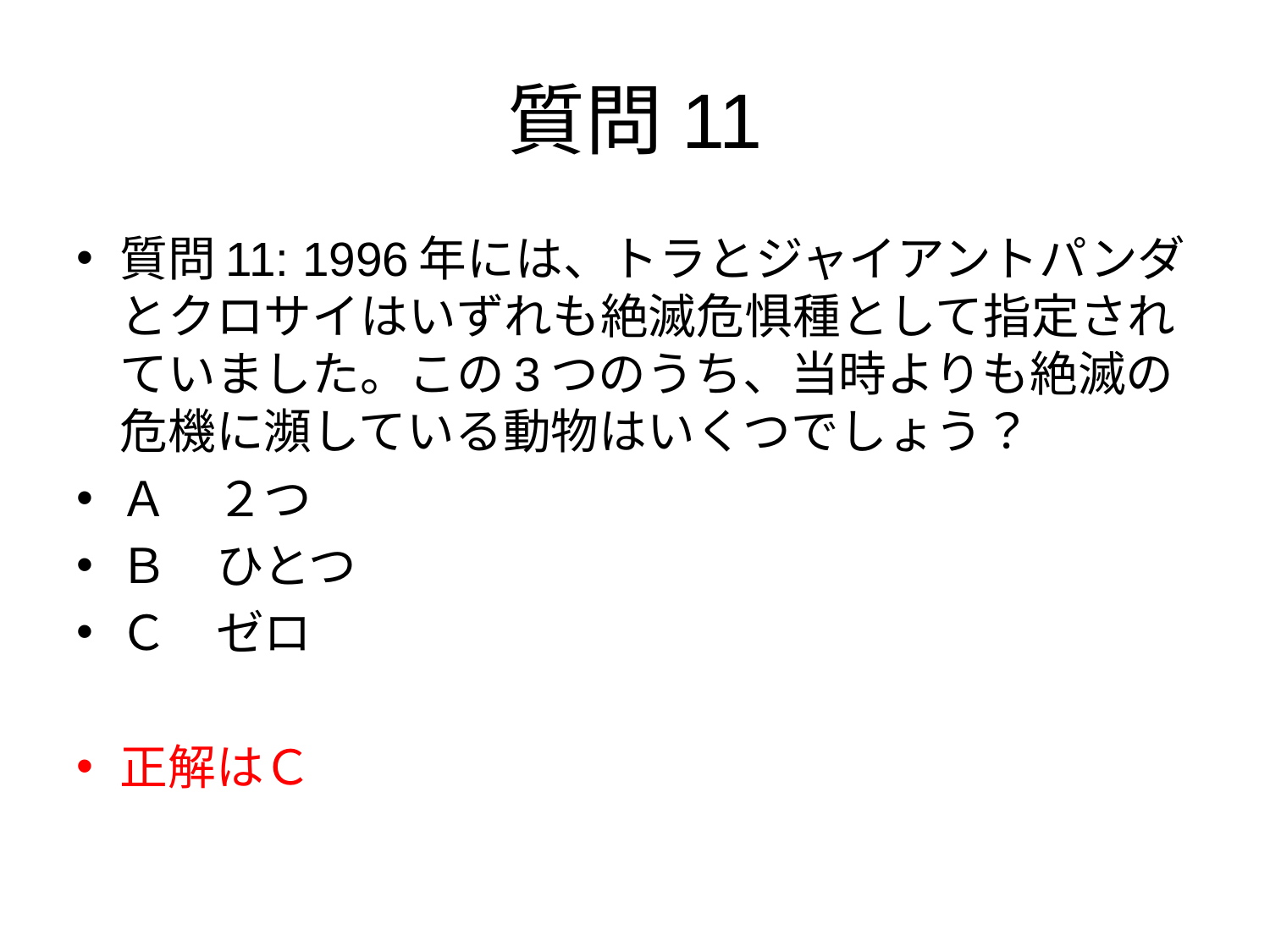

# 質問11
質問11: 1996年には、トラとジャイアントパンダとクロサイはいずれも絶滅危惧種として指定されていました。この3つのうち、当時よりも絶滅の危機に瀕している動物はいくつでしょう？
Ａ　２つ
Ｂ　ひとつ
Ｃ　ゼロ

正解はＣ